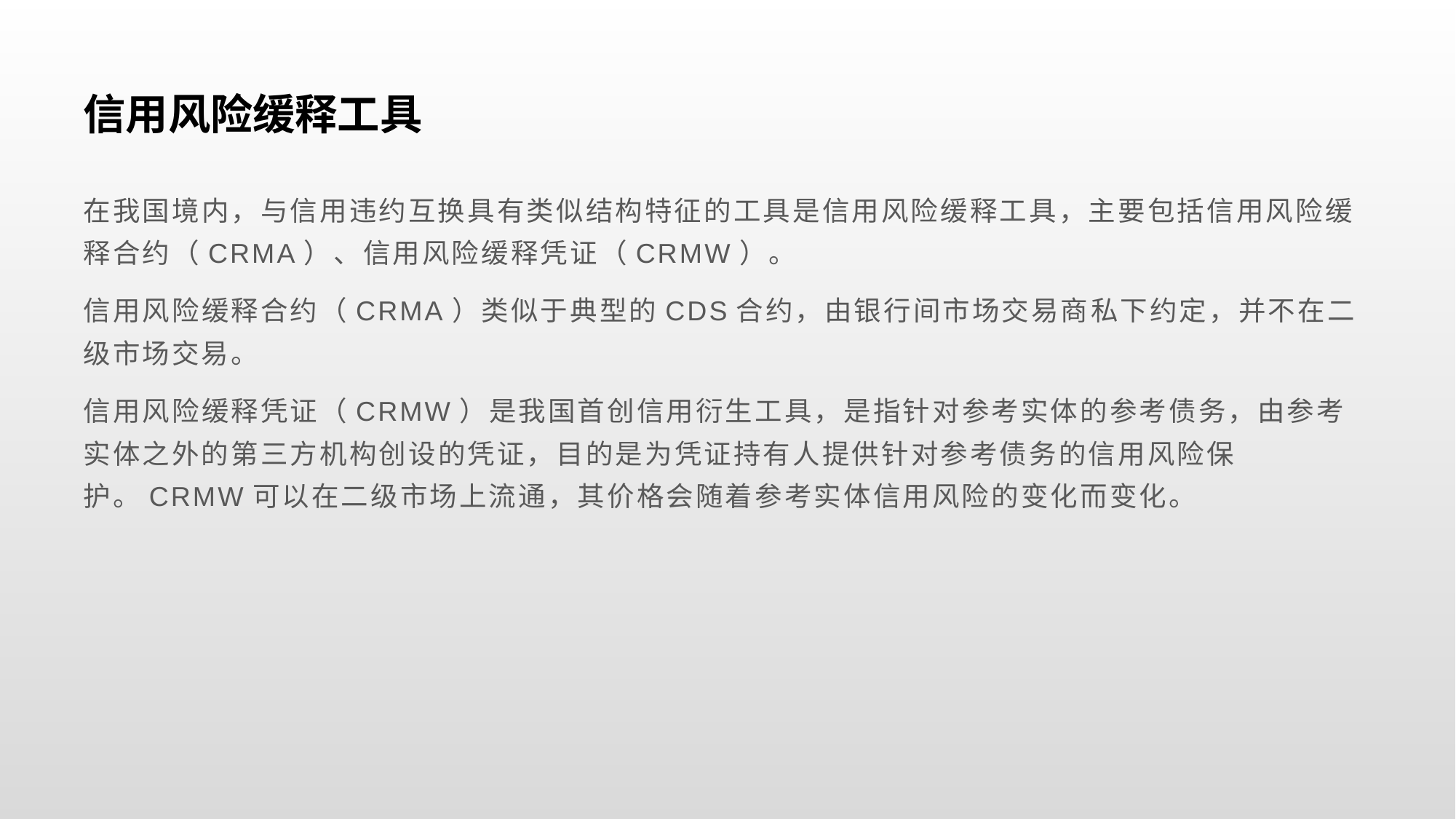

# 信用风险缓释工具
在我国境内，与信用违约互换具有类似结构特征的工具是信用风险缓释工具，主要包括信用风险缓释合约（CRMA）、信用风险缓释凭证（CRMW）。
信用风险缓释合约（CRMA）类似于典型的CDS合约，由银行间市场交易商私下约定，并不在二级市场交易。
信用风险缓释凭证（CRMW）是我国首创信用衍生工具，是指针对参考实体的参考债务，由参考实体之外的第三方机构创设的凭证，目的是为凭证持有人提供针对参考债务的信用风险保护。CRMW可以在二级市场上流通，其价格会随着参考实体信用风险的变化而变化。